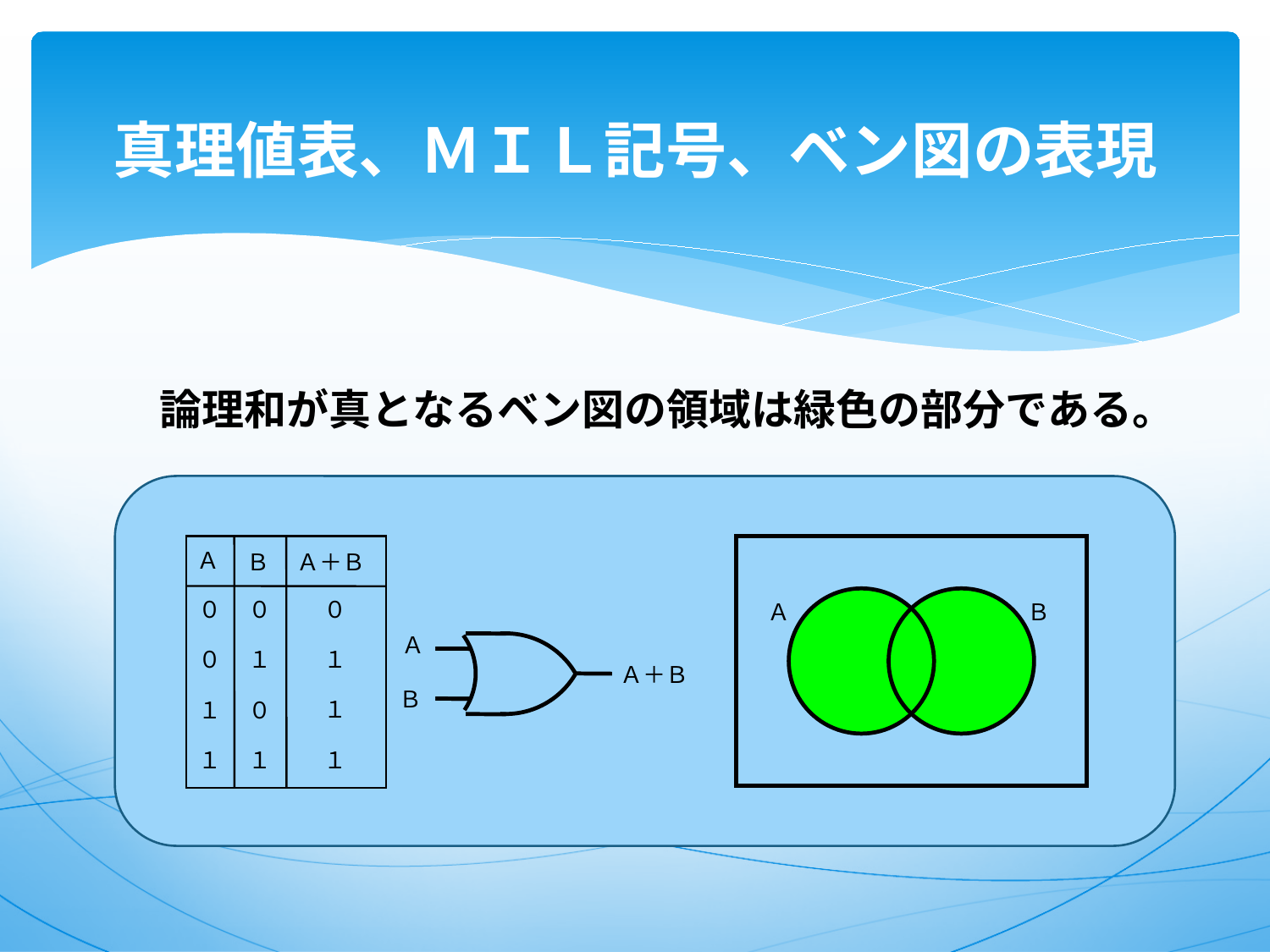

# 真理値表、ＭＩＬ記号、ベン図の表現
　論理和が真となるベン図の領域は緑色の部分である。

Ａ
Ｂ
Ａ＋Ｂ

０
０
０
Ａ
Ｂ

Ａ

０
１
１
Ａ＋Ｂ
Ｂ
１
１
０
１
１
１